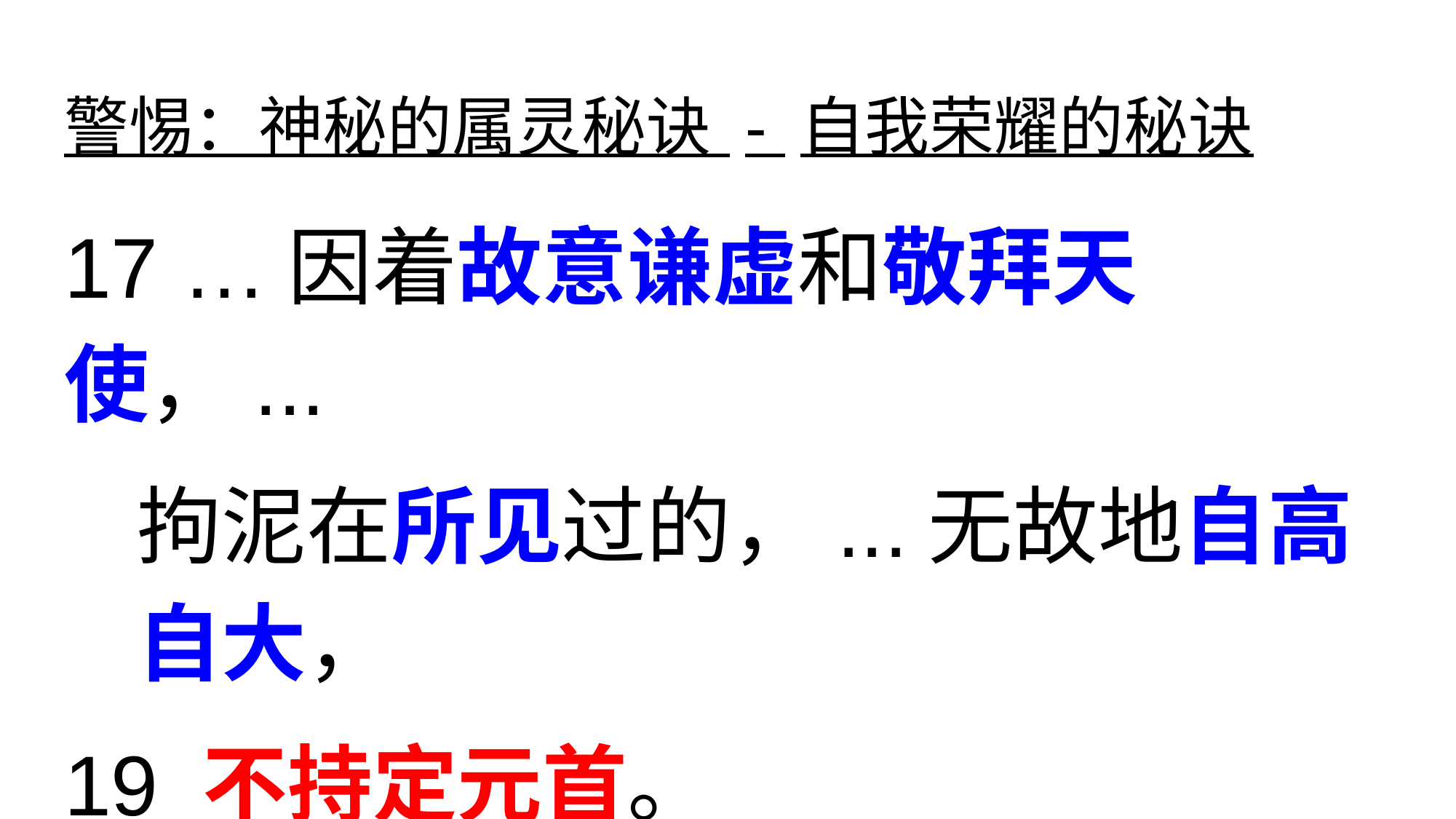

# 警惕：神秘的属灵秘诀 - 自我荣耀的秘诀
17 …因着故意谦虚和敬拜天使，...
拘泥在所见过的，...无故地自高自大，
19 不持定元首。